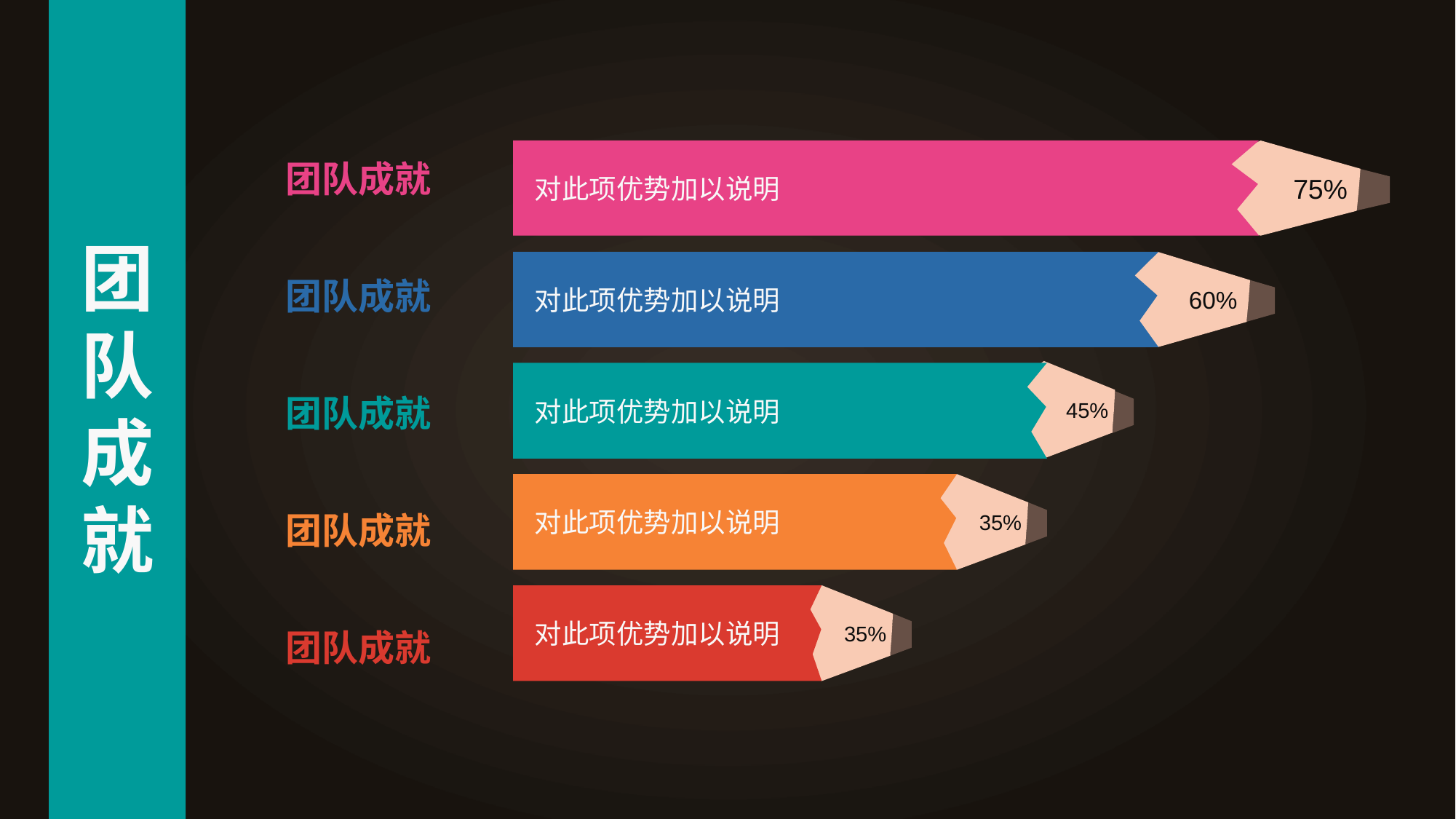

对此项优势加以说明
75%
团队成就

团
队
成
就
对此项优势加以说明
60%
团队成就

45%
对此项优势加以说明
团队成就

对此项优势加以说明
35%

团队成就
对此项优势加以说明
35%

团队成就